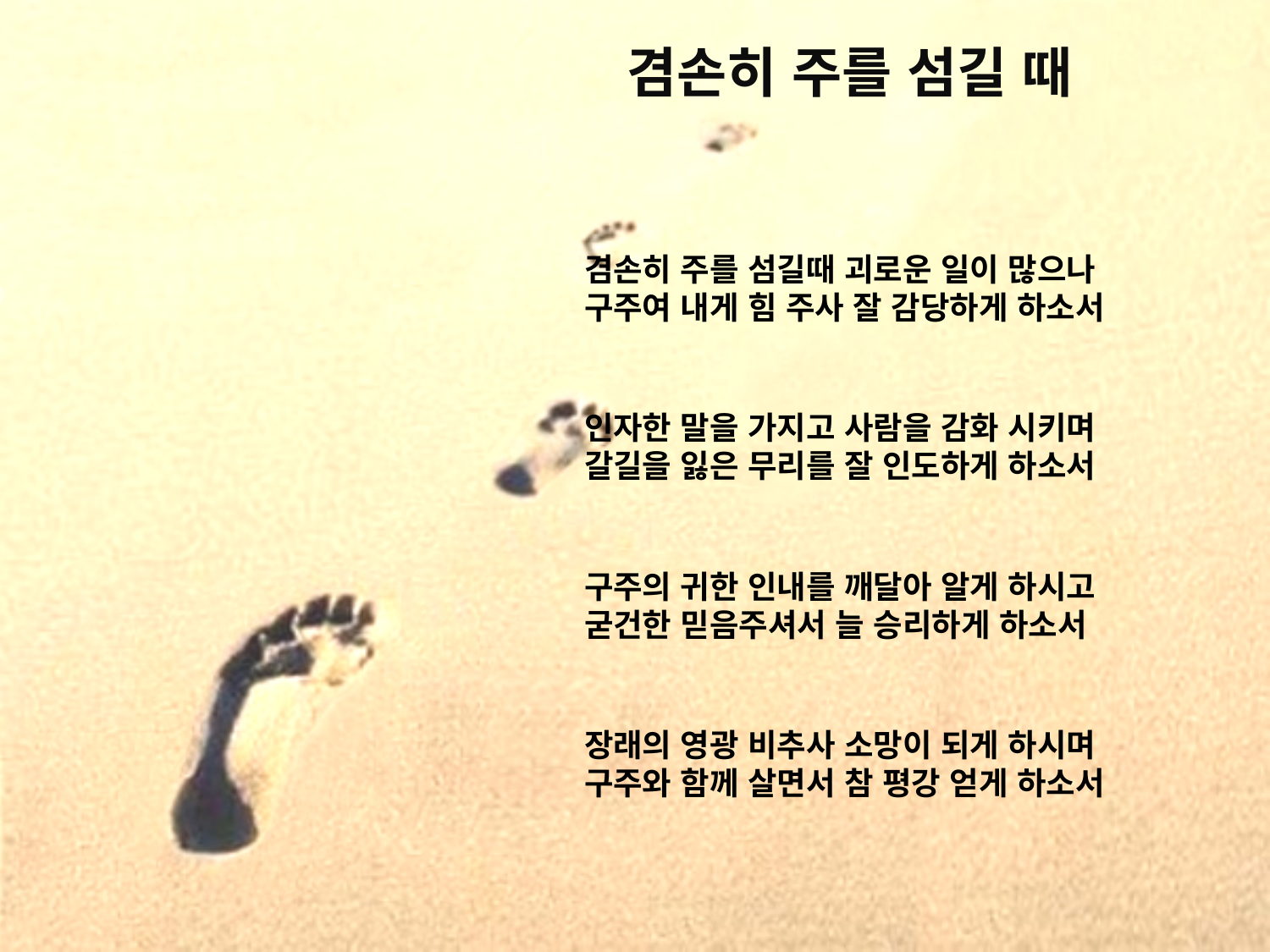

# 겸손히 주를 섬길 때
겸손히 주를 섬길때 괴로운 일이 많으나
구주여 내게 힘 주사 잘 감당하게 하소서
인자한 말을 가지고 사람을 감화 시키며
갈길을 잃은 무리를 잘 인도하게 하소서
구주의 귀한 인내를 깨달아 알게 하시고
굳건한 믿음주셔서 늘 승리하게 하소서
장래의 영광 비추사 소망이 되게 하시며
구주와 함께 살면서 참 평강 얻게 하소서